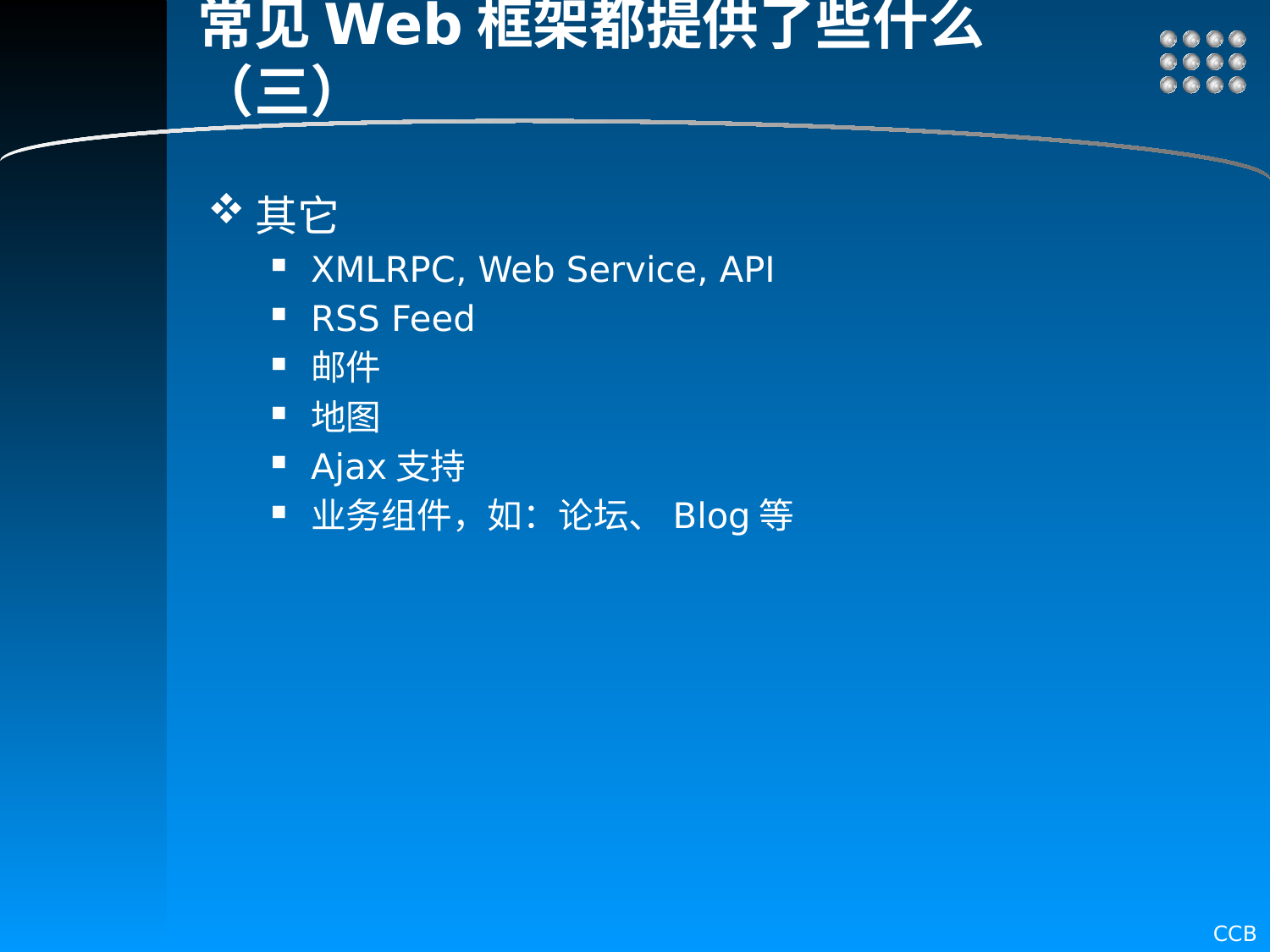

# 常见Web框架都提供了些什么（三）
其它
XMLRPC, Web Service, API
RSS Feed
邮件
地图
Ajax支持
业务组件，如：论坛、Blog等